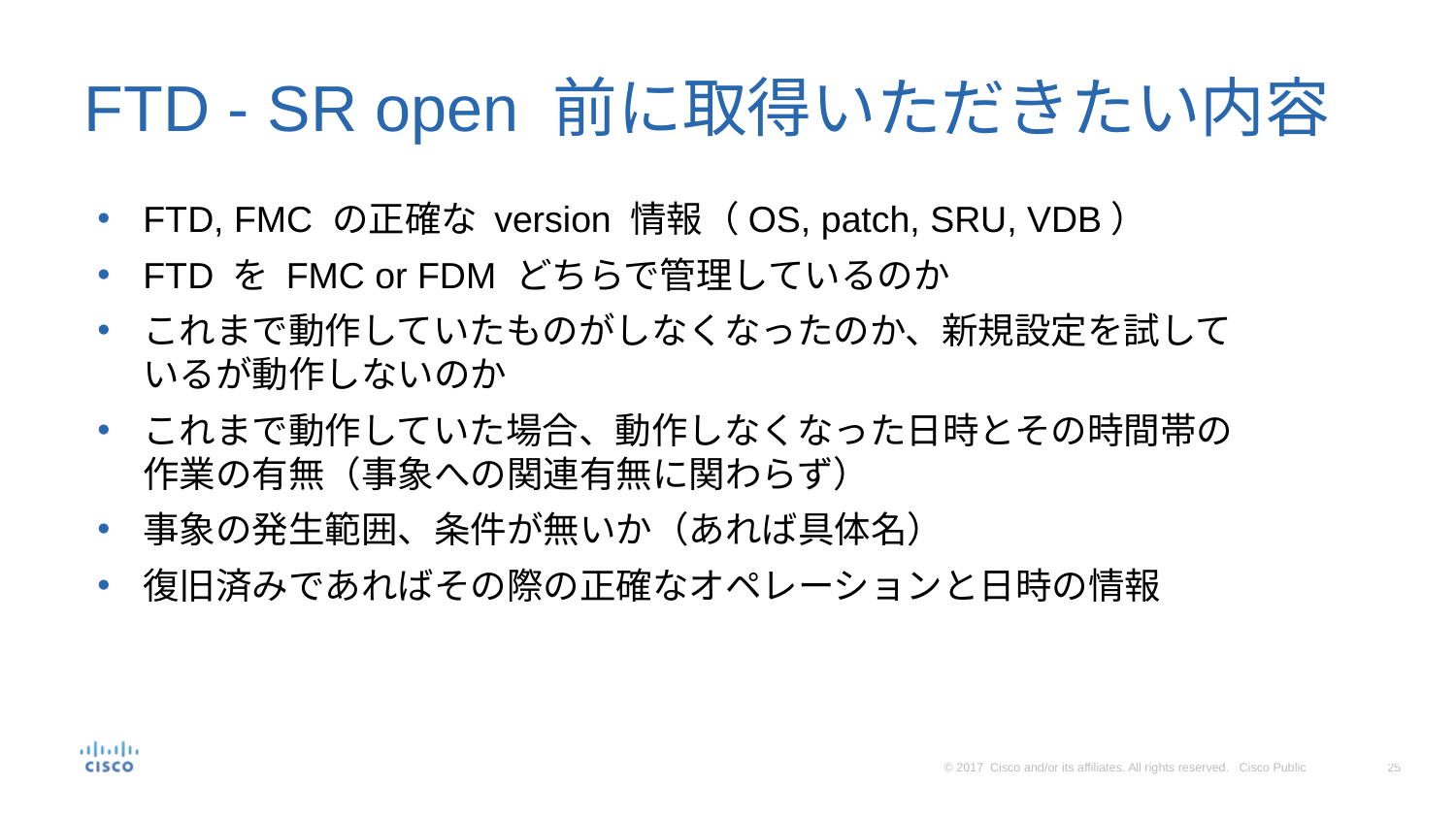

# FTD - SR open 前に取得いただきたい内容
FTD, FMC の正確な version 情報（OS, patch, SRU, VDB）
FTD を FMC or FDM どちらで管理しているのか
これまで動作していたものがしなくなったのか、新規設定を試しているが動作しないのか
これまで動作していた場合、動作しなくなった日時とその時間帯の作業の有無（事象への関連有無に関わらず）
事象の発生範囲、条件が無いか（あれば具体名）
復旧済みであればその際の正確なオペレーションと日時の情報